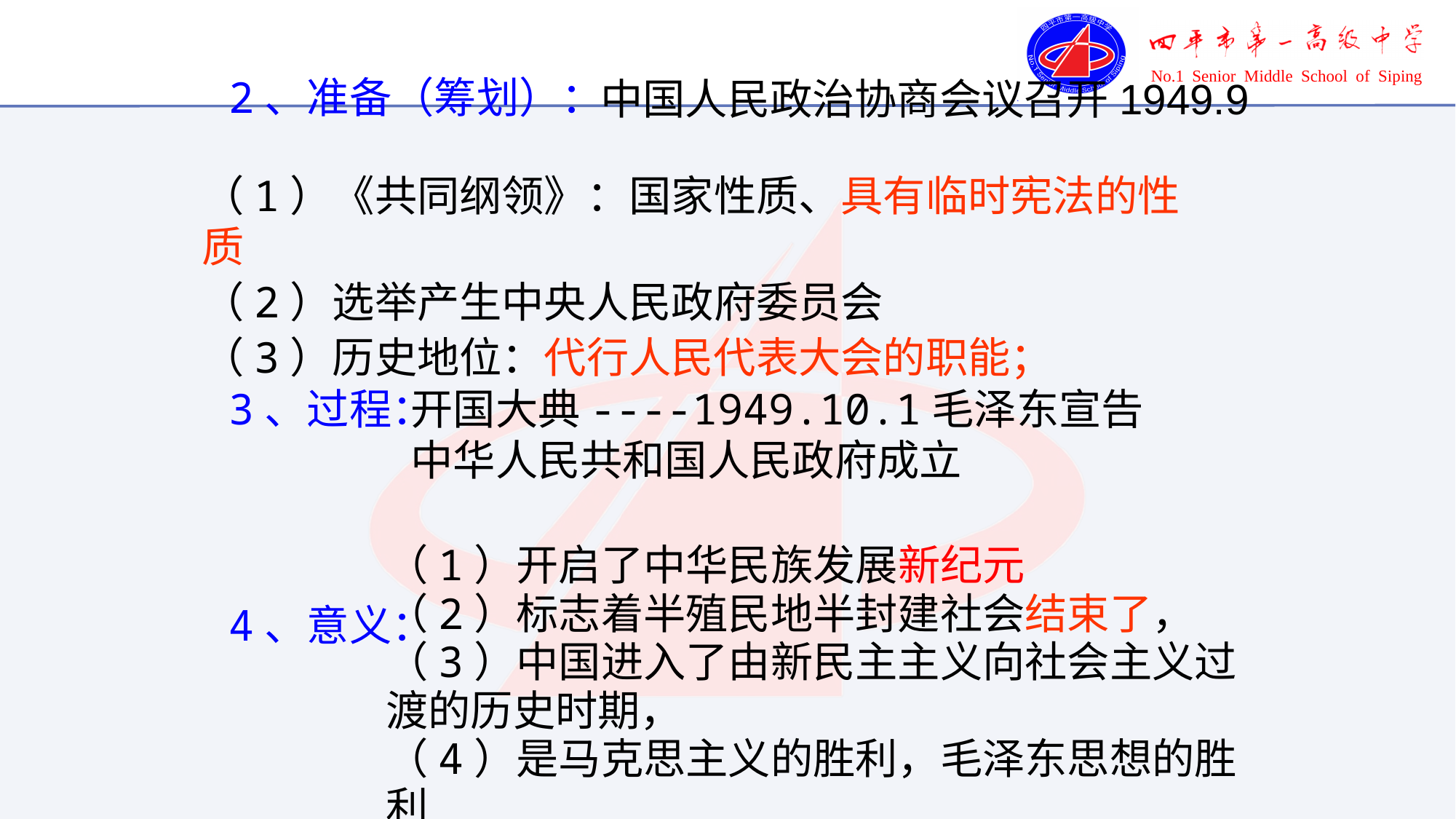

2、准备（筹划）：
中国人民政治协商会议召开1949.9
（1）《共同纲领》：国家性质、具有临时宪法的性质
（2）选举产生中央人民政府委员会
（3）历史地位：代行人民代表大会的职能；
3、过程：

4、意义：
开国大典----1949.10.1毛泽东宣告中华人民共和国人民政府成立
（1）开启了中华民族发展新纪元
（2）标志着半殖民地半封建社会结束了，
（3）中国进入了由新民主主义向社会主义过渡的历史时期，
（4）是马克思主义的胜利，毛泽东思想的胜利